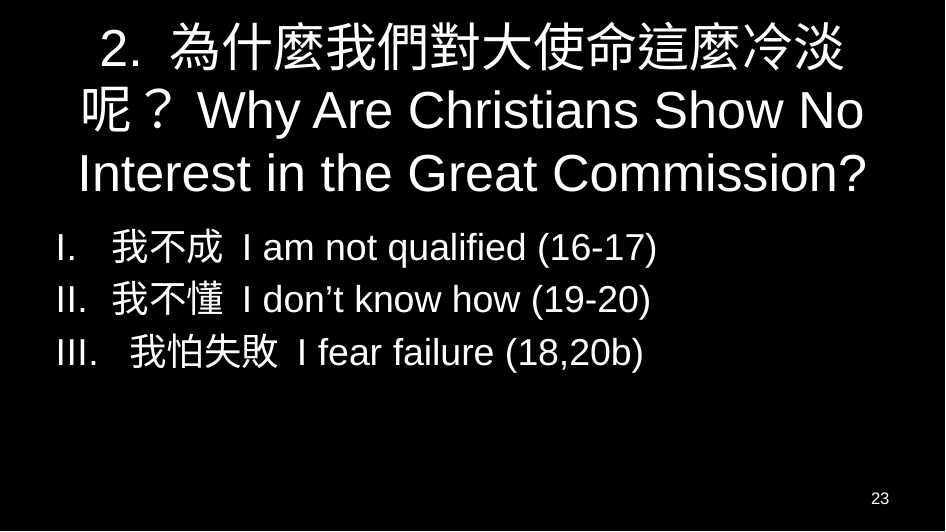

# 2. 為什麼我們對大使命這麼冷淡呢？Why Are Christians Show No Interest in the Great Commission?
我不成 I am not qualified (16-17)
我不懂 I don’t know how (19-20)
 我怕失敗 I fear failure (18,20b)
23